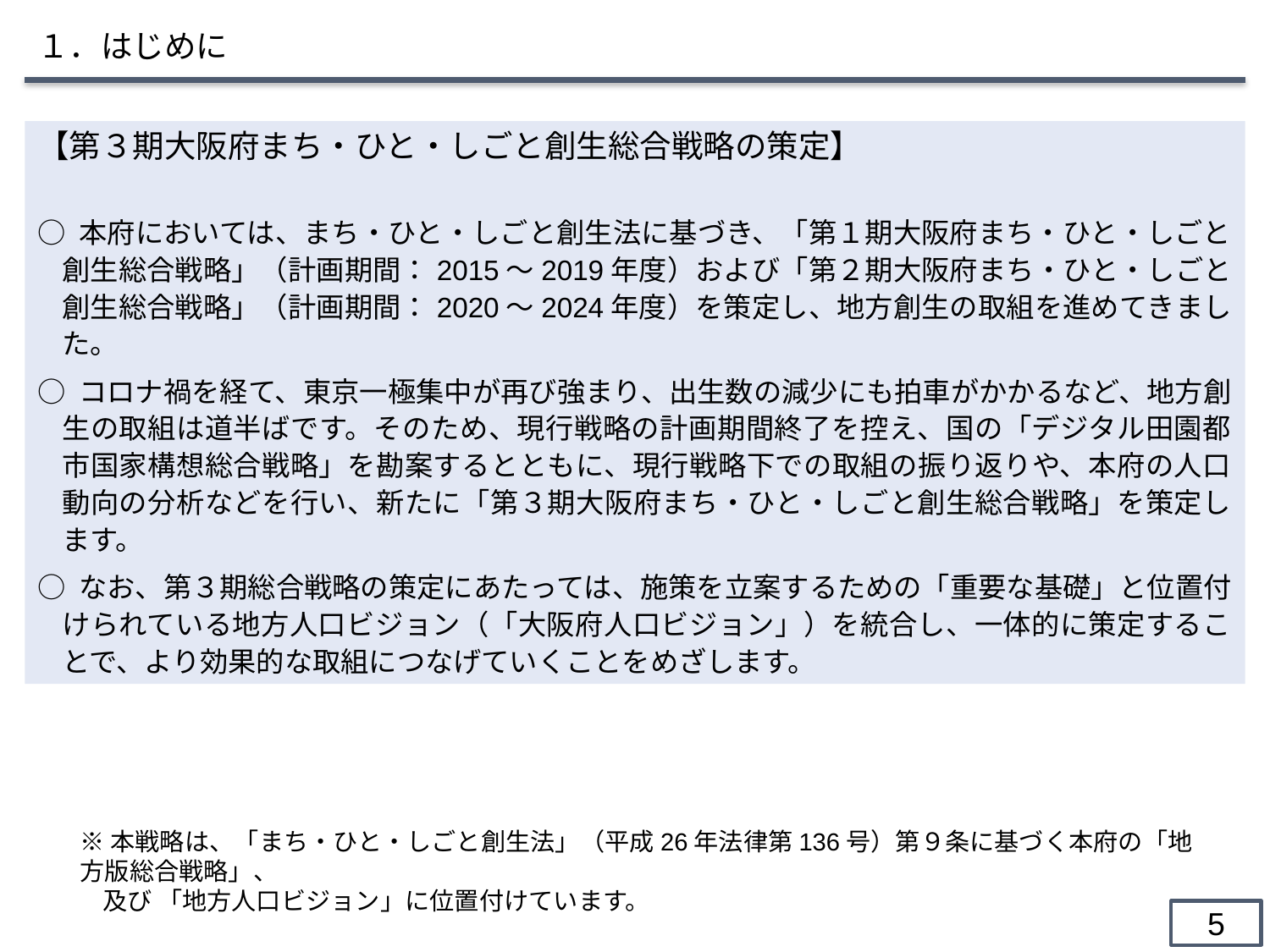

１．はじめに
【第３期大阪府まち・ひと・しごと創生総合戦略の策定】

○ 本府においては、まち・ひと・しごと創生法に基づき、「第１期大阪府まち・ひと・しごと創生総合戦略」（計画期間：2015〜2019年度）および「第２期大阪府まち・ひと・しごと創生総合戦略」（計画期間：2020〜2024年度）を策定し、地方創生の取組を進めてきました。
○ コロナ禍を経て、東京一極集中が再び強まり、出生数の減少にも拍車がかかるなど、地方創生の取組は道半ばです。そのため、現行戦略の計画期間終了を控え、国の「デジタル田園都市国家構想総合戦略」を勘案するとともに、現行戦略下での取組の振り返りや、本府の人口動向の分析などを行い、新たに「第３期大阪府まち・ひと・しごと創生総合戦略」を策定します。
○ なお、第３期総合戦略の策定にあたっては、施策を立案するための「重要な基礎」と位置付けられている地方人口ビジョン（「大阪府人口ビジョン」）を統合し、一体的に策定することで、より効果的な取組につなげていくことをめざします。
※本戦略は、「まち・ひと・しごと創生法」（平成26年法律第136号）第９条に基づく本府の「地方版総合戦略」、
   及び 「地方人口ビジョン」に位置付けています。
5